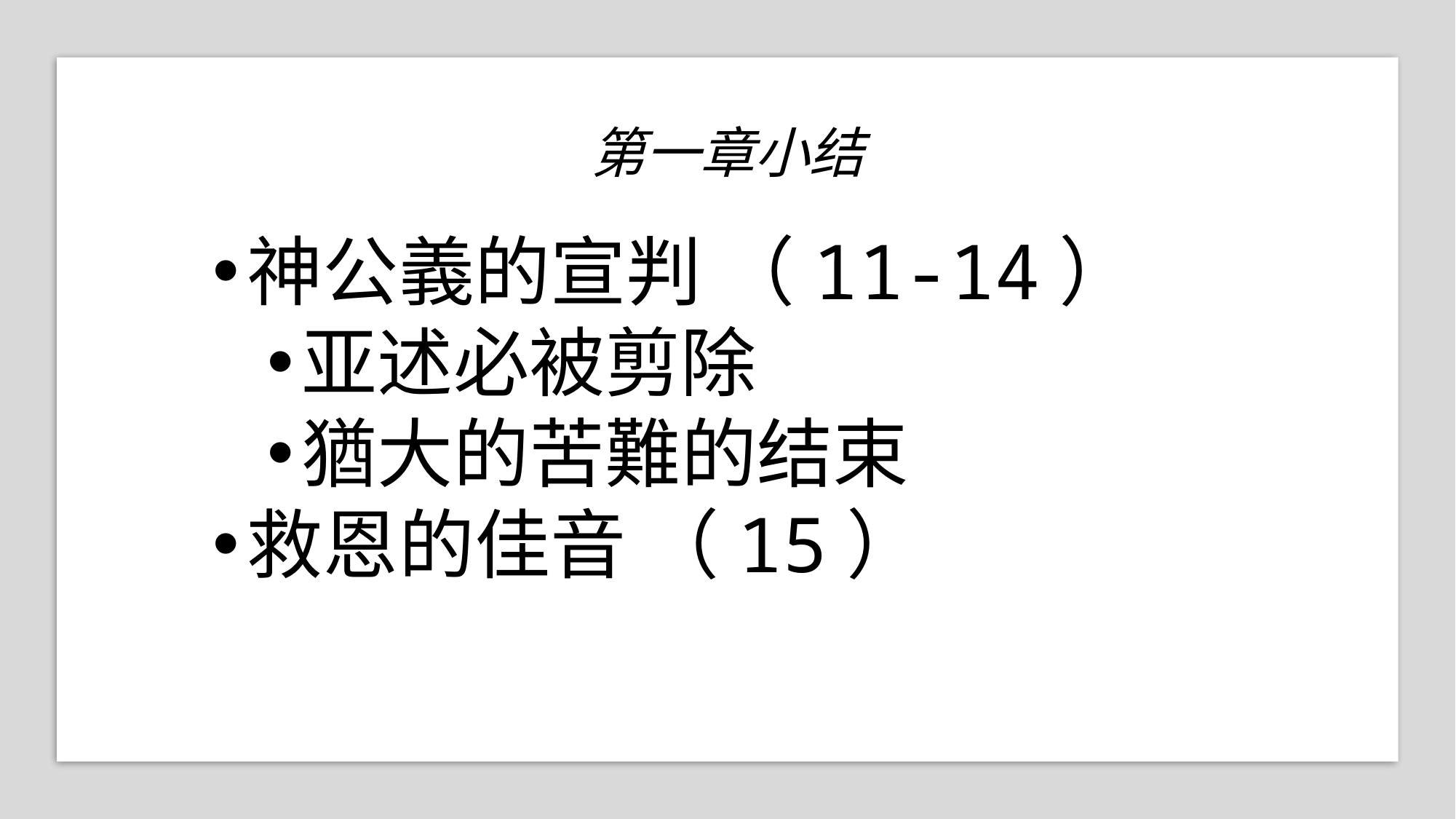

第一章小结

神公義的宣判 （11-14）
亚述必被剪除
猶大的苦難的结束
救恩的佳音 （15）
33